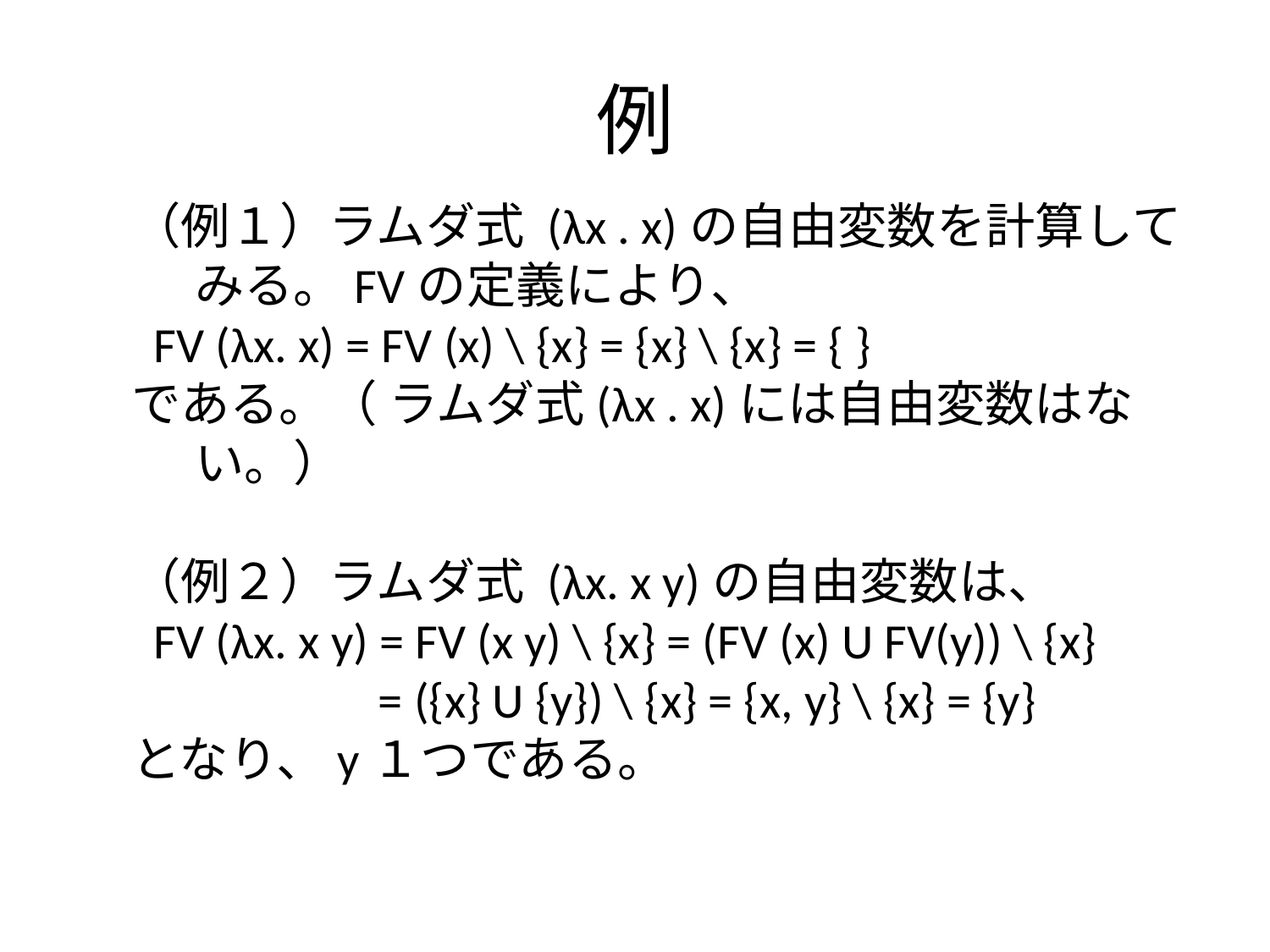

例
（例１）ラムダ式 (λx . x)の自由変数を計算してみる。FVの定義により、
  FV (λx. x) = FV (x) \ {x} = {x} \ {x} = { }
である。（ ラムダ式(λx . x)には自由変数はない。）

（例２）ラムダ式 (λx. x y)の自由変数は、
  FV (λx. x y) = FV (x y) \ {x} = (FV (x) U FV(y)) \ {x}
                      = ({x} U {y}) \ {x} = {x, y} \ {x} = {y}
となり、y１つである。